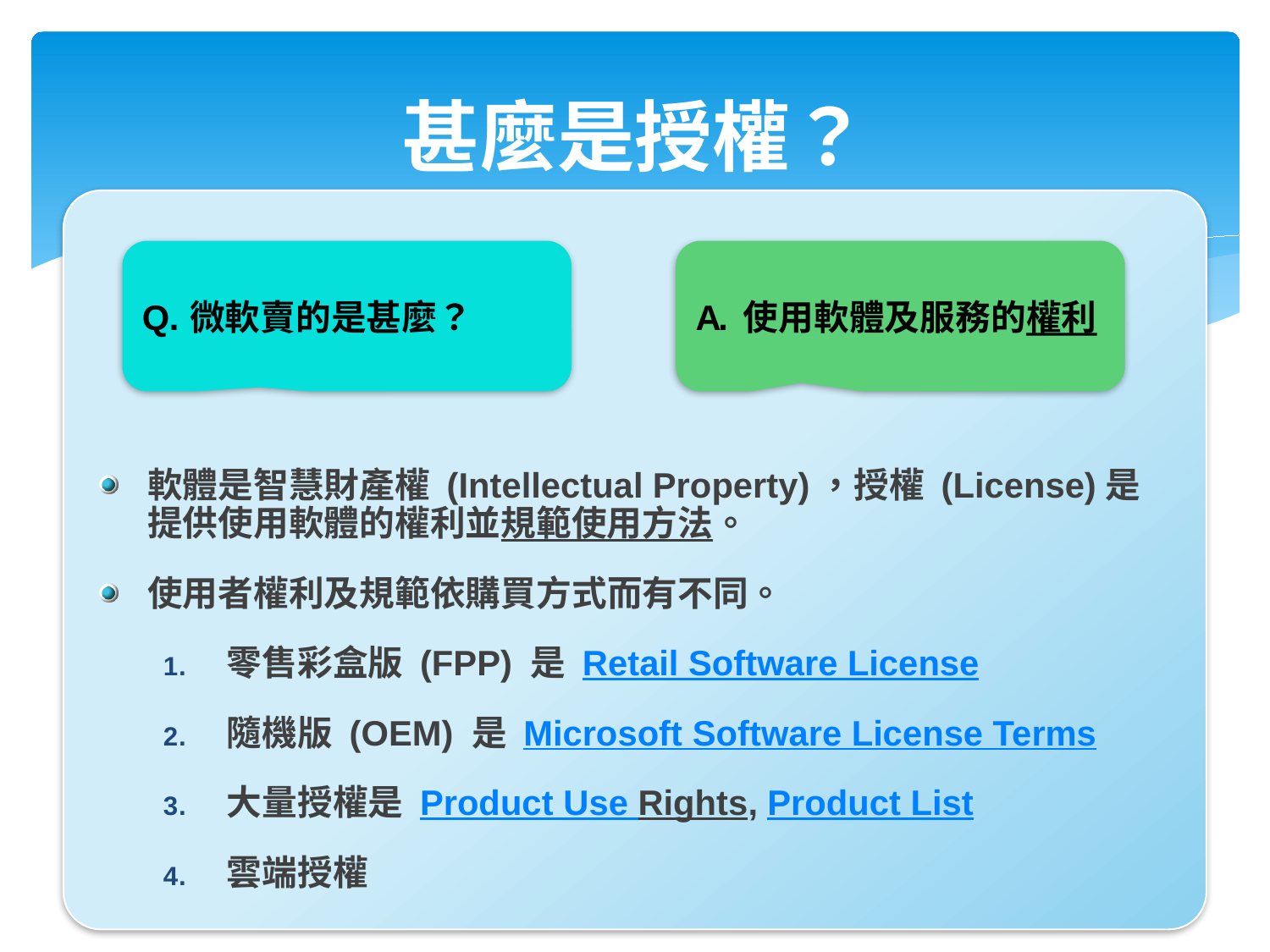

# 甚麼是授權？
軟體是智慧財產權 (Intellectual Property)，授權 (License)是提供使用軟體的權利並規範使用方法。
使用者權利及規範依購買方式而有不同。
零售彩盒版 (FPP) 是 Retail Software License
隨機版 (OEM) 是 Microsoft Software License Terms
大量授權是 Product Use Rights, Product List
雲端授權

微軟賣的是甚麼？
使用軟體及服務的權利